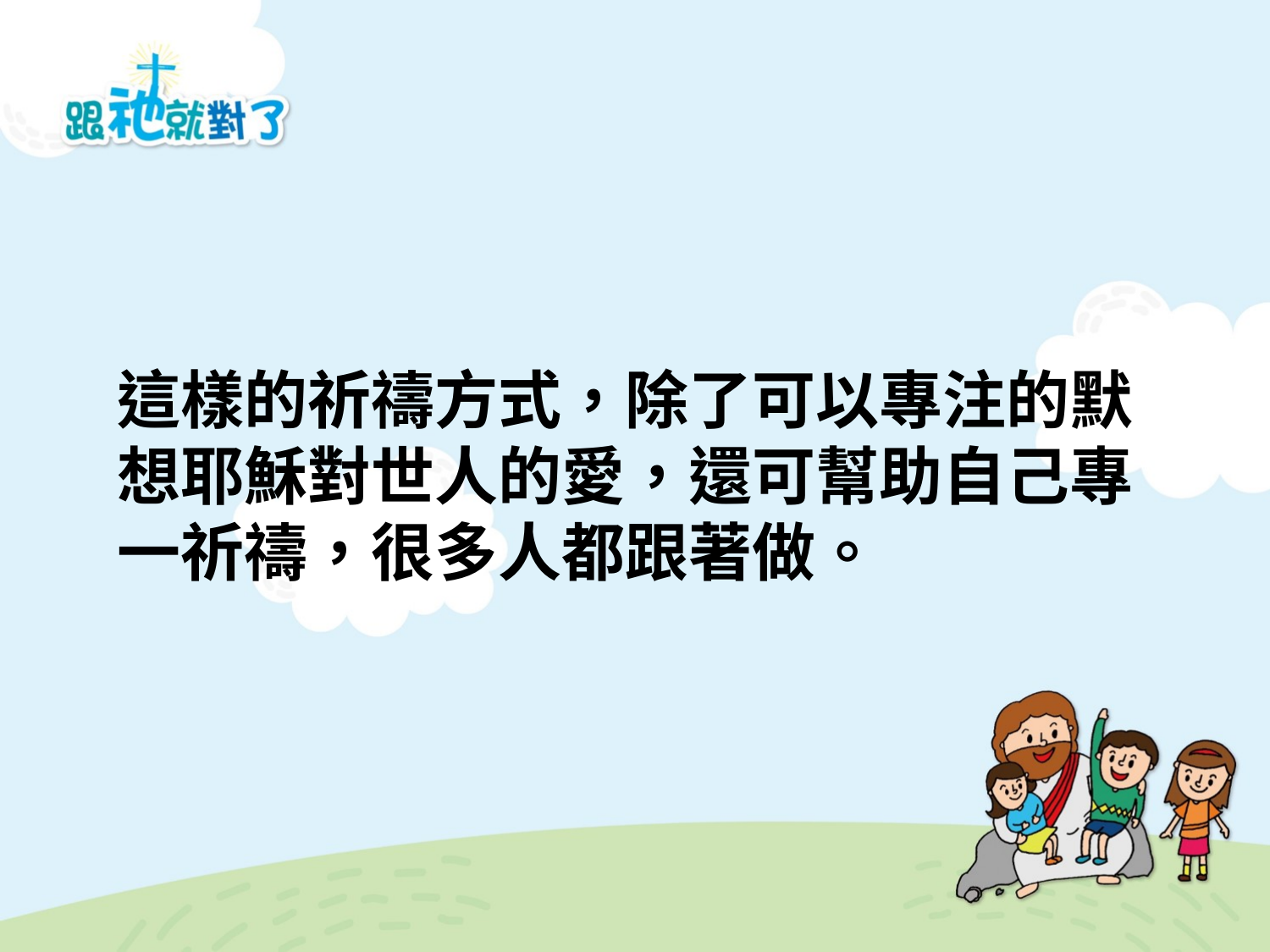

這樣的祈禱方式，除了可以專注的默想耶穌對世人的愛，還可幫助自己專一祈禱，很多人都跟著做。